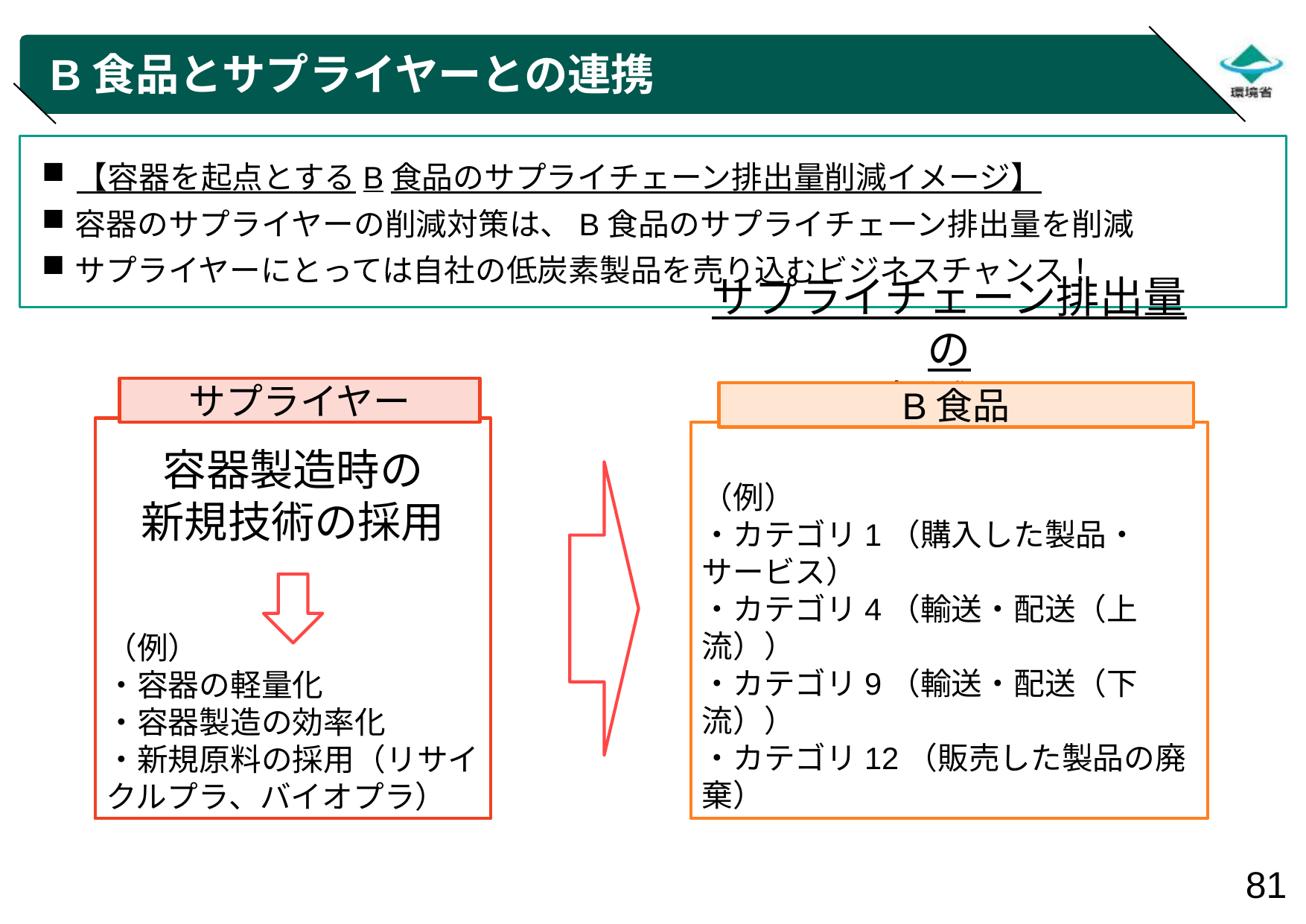

# B食品とサプライヤーとの連携
【容器を起点とするB食品のサプライチェーン排出量削減イメージ】
容器のサプライヤーの削減対策は、B食品のサプライチェーン排出量を削減
サプライヤーにとっては自社の低炭素製品を売り込むビジネスチャンス！
サプライヤー
B食品

容器製造時の
新規技術の採用

（例）
・容器の軽量化
・容器製造の効率化
・新規原料の採用（リサイクルプラ、バイオプラ）
サプライチェーン排出量の
削減！

（例）
・カテゴリ1（購入した製品・サービス）
・カテゴリ4（輸送・配送（上流））
・カテゴリ9（輸送・配送（下流））
・カテゴリ12（販売した製品の廃棄）